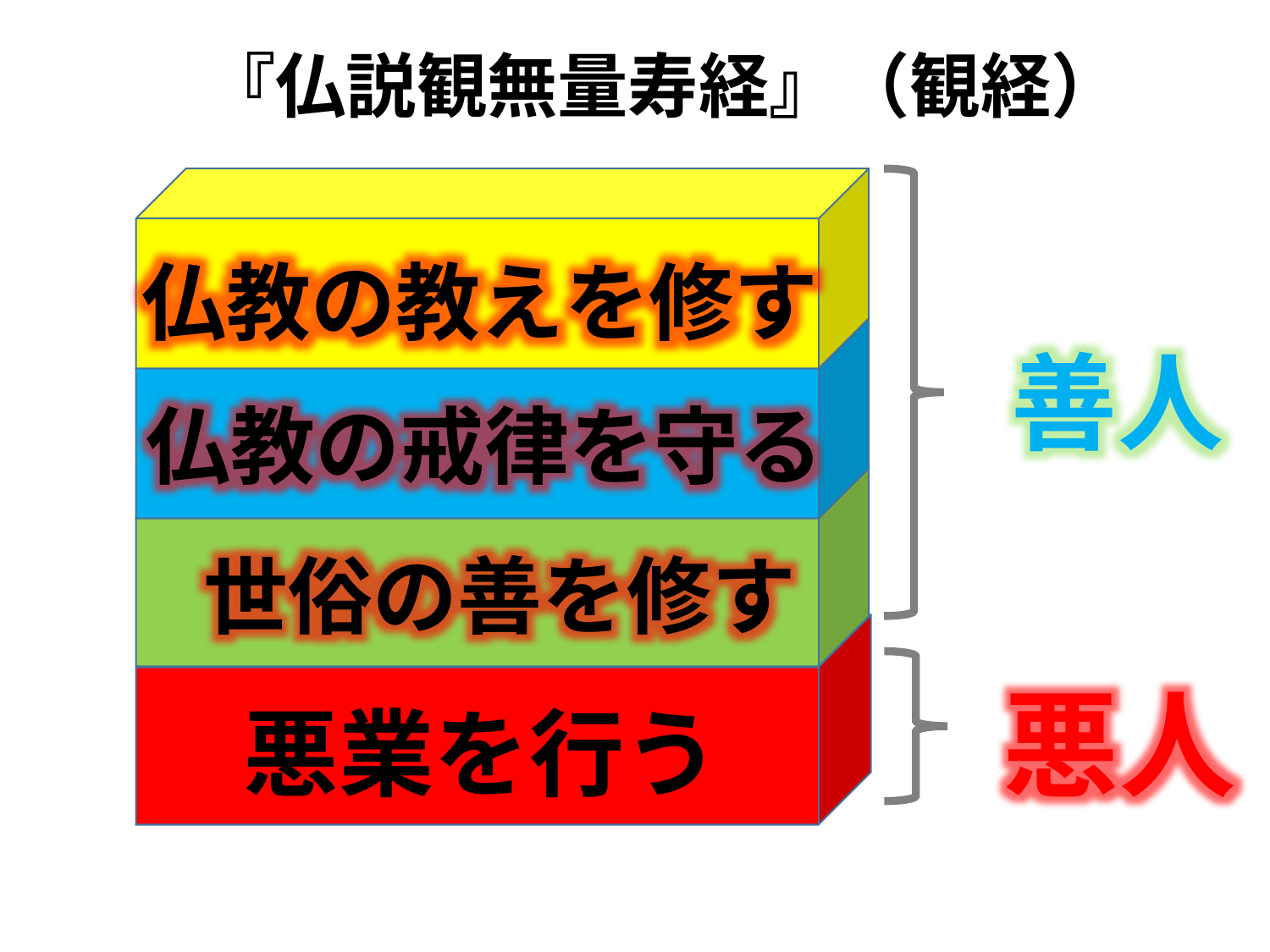

『仏説観無量寿経』（観経）

仏教の教えを修す

善人
仏教の戒律を守る

世俗の善を修す

悪人

悪業を行う